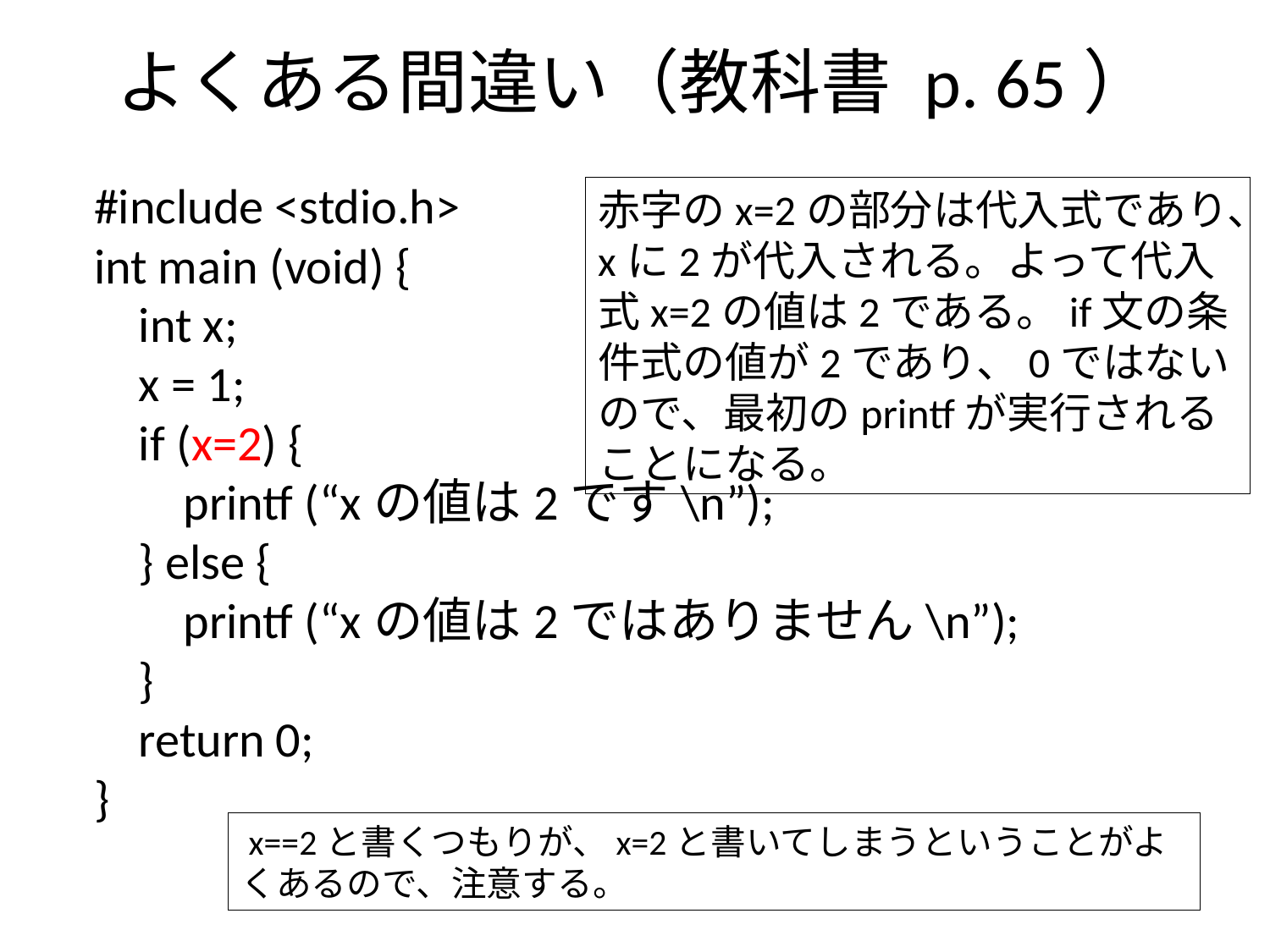

# よくある間違い（教科書 p. 65）
#include <stdio.h>
int main (void) {
    int x;
    x = 1;
    if (x=2) {
        printf (“xの値は2です\n”);
    } else {
        printf (“xの値は2ではありません\n”);
    }
    return 0;
}
赤字のx=2の部分は代入式であり、xに2が代入される。よって代入式x=2の値は2である。if文の条件式の値が2であり、0ではないので、最初のprintfが実行されることになる。
 x==2と書くつもりが、x=2と書いてしまうということがよくあるので、注意する。